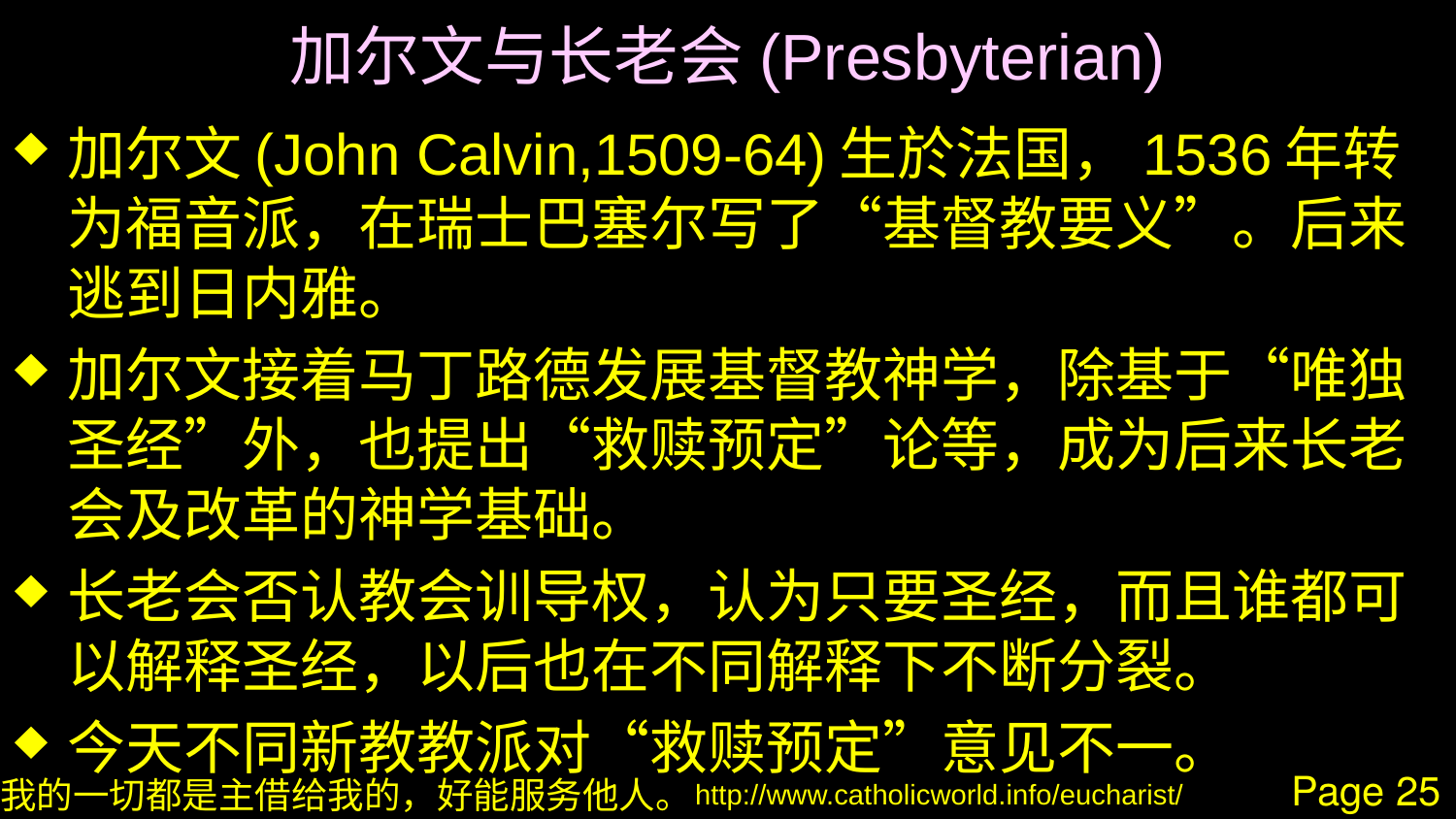

# 加尔文与长老会(Presbyterian)
加尔文(John Calvin,1509-64)生於法国，1536年转为福音派，在瑞士巴塞尔写了“基督教要义”。后来逃到日内雅。
加尔文接着马丁路德发展基督教神学，除基于“唯独圣经”外，也提出“救赎预定”论等，成为后来长老会及改革的神学基础。
长老会否认教会训导权，认为只要圣经，而且谁都可以解释圣经，以后也在不同解释下不断分裂。
今天不同新教教派对“救赎预定”意见不一。